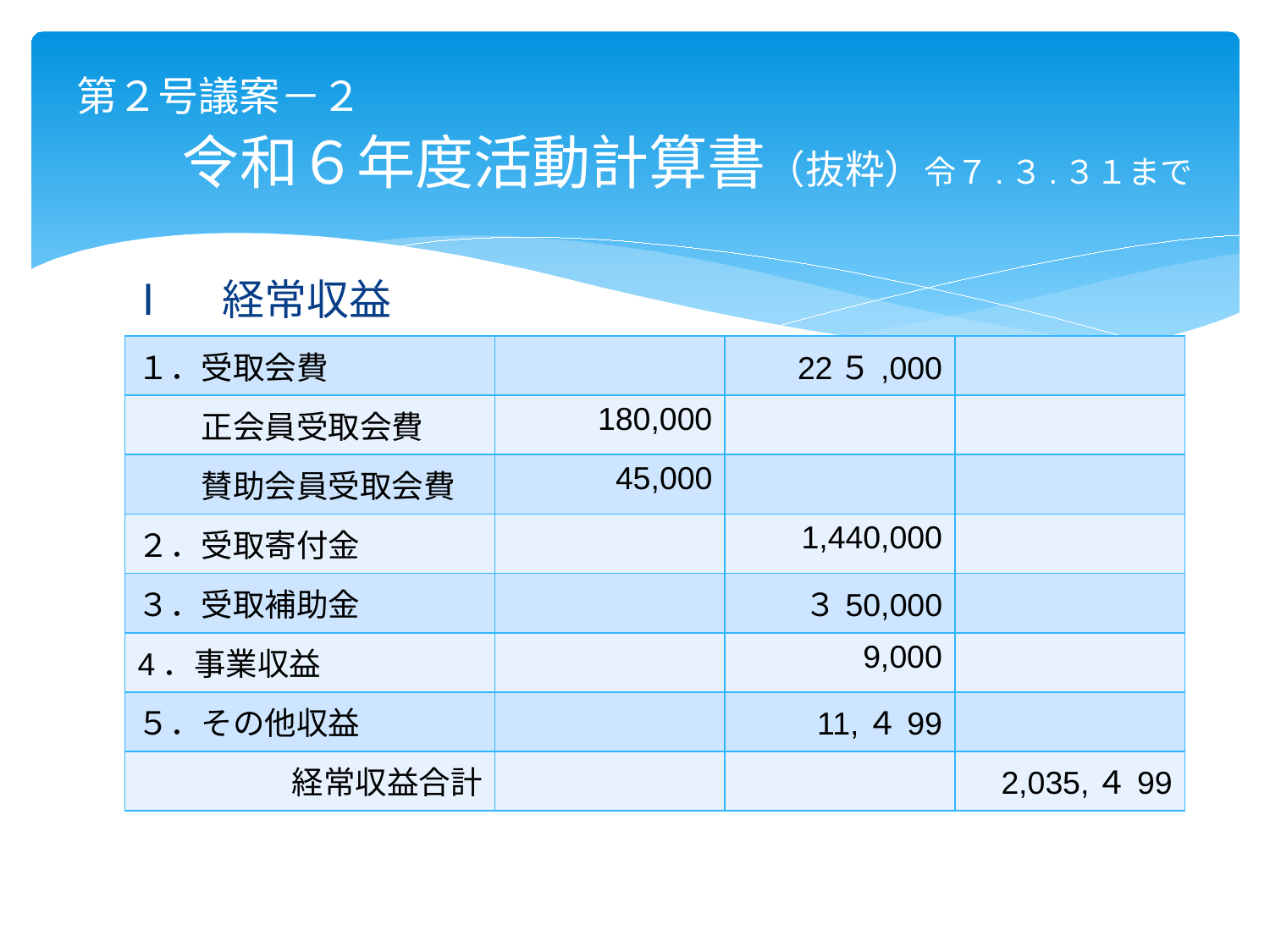

# 第２号議案－２ 令和６年度活動計算書（抜粋）令７.３.３１まで
Ⅰ　経常収益
| １．受取会費 |  | 22５,000 |  |
| --- | --- | --- | --- |
| 正会員受取会費 | 180,000 |  |  |
| 賛助会員受取会費 | 45,000 |  |  |
| ２．受取寄付金 |  | 1,440,000 |  |
| ３．受取補助金 |  | ３50,000 |  |
| 4．事業収益 |  | 9,000 |  |
| ５．その他収益 |  | 11,４99 |  |
| 経常収益合計 |  |  | 2,035,４99 |